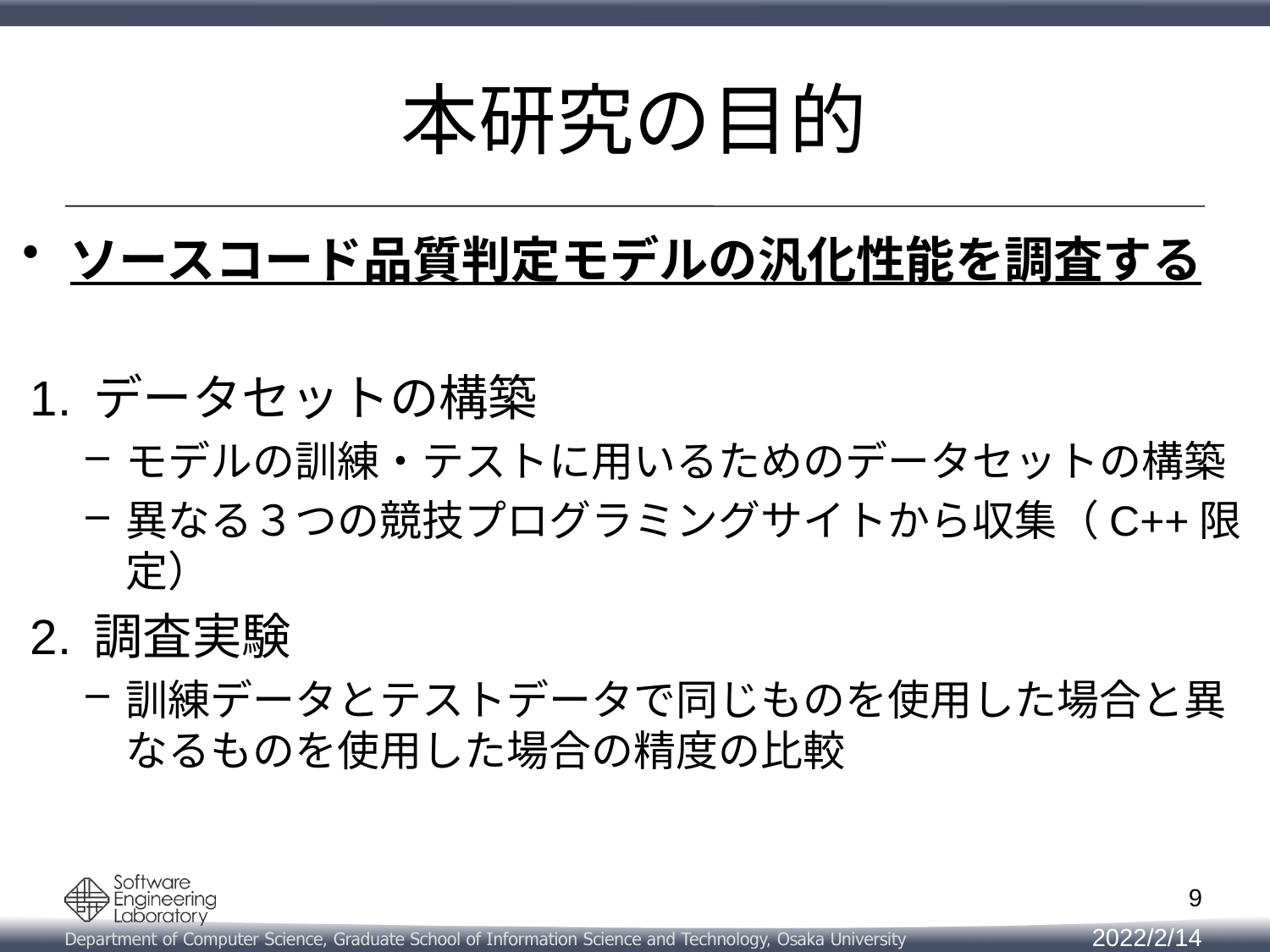

# 本研究の目的
ソースコード品質判定モデルの汎化性能を調査する

データセットの構築
モデルの訓練・テストに用いるためのデータセットの構築
異なる３つの競技プログラミングサイトから収集（C++限定）
調査実験
訓練データとテストデータで同じものを使用した場合と異なるものを使用した場合の精度の比較

9
2022/2/14